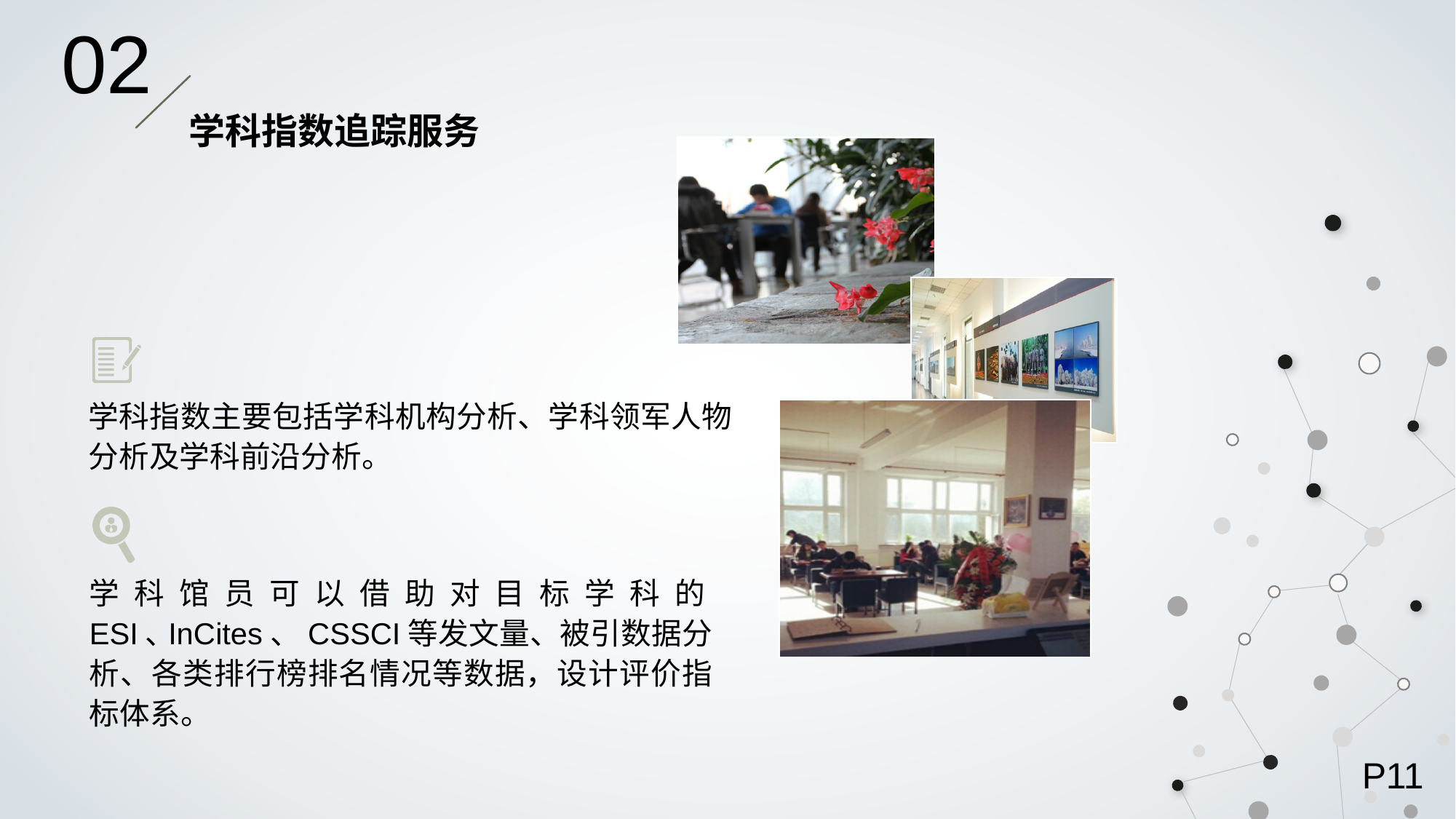

02
学科指数追踪服务

学科指数主要包括学科机构分析、学科领军人物分析及学科前沿分析。

学科馆员可以借助对目标学科的ESI､InCites、CSSCI等发文量、被引数据分析、各类排行榜排名情况等数据，设计评价指标体系。

P11